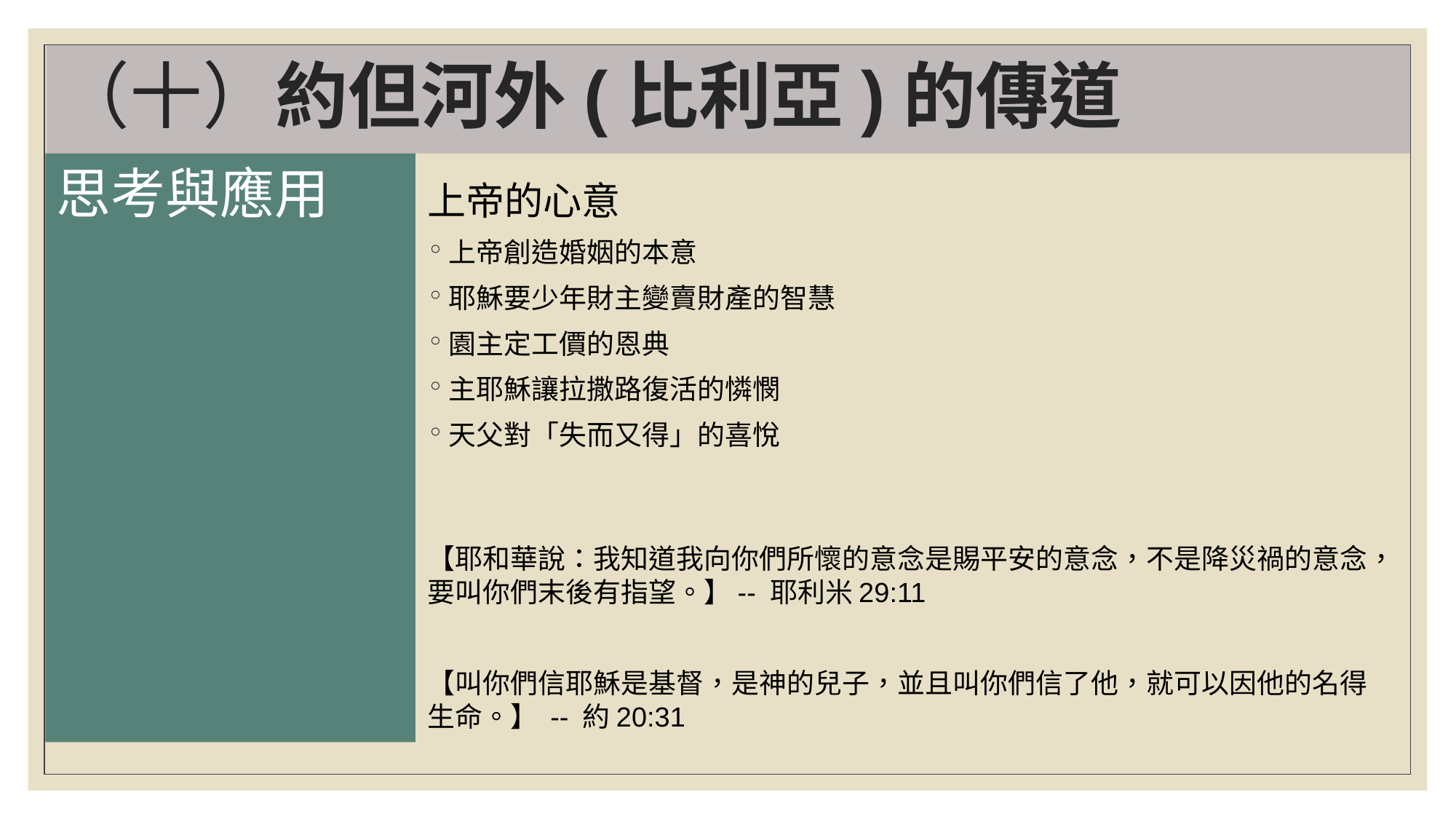

# （十）約但河外(比利亞)的傳道
思考與應用

上帝的心意
上帝創造婚姻的本意
耶穌要少年財主變賣財產的智慧
園主定工價的恩典
主耶穌讓拉撒路復活的憐憫
天父對「失而又得」的喜悅

【耶和華說：我知道我向你們所懷的意念是賜平安的意念，不是降災禍的意念，要叫你們末後有指望。】-- 耶利米29:11

【叫你們信耶穌是基督，是神的兒子，並且叫你們信了他，就可以因他的名得生命。】 -- 約20:31